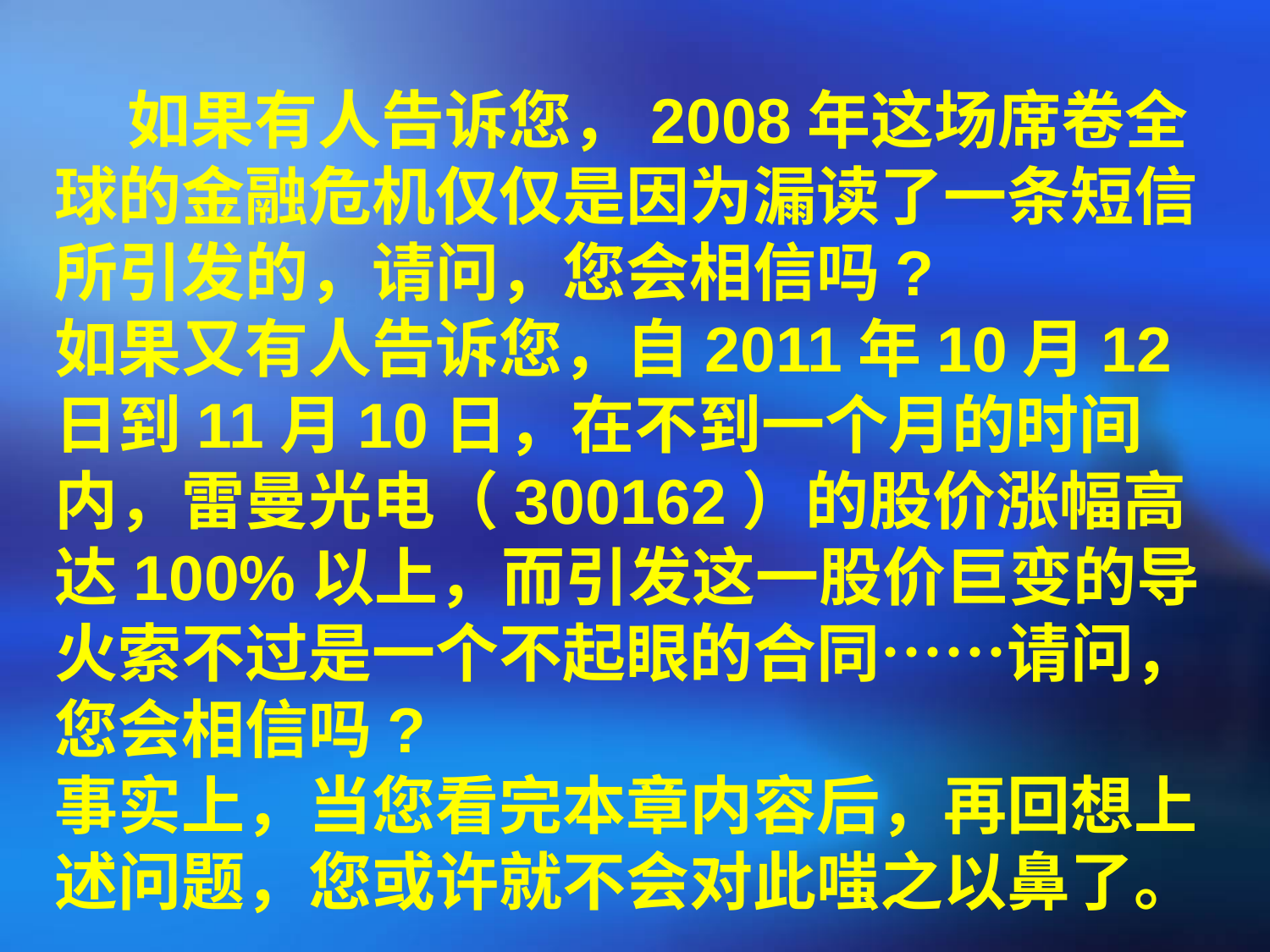

如果有人告诉您，2008年这场席卷全球的金融危机仅仅是因为漏读了一条短信所引发的，请问，您会相信吗?
如果又有人告诉您，自2011年10月12日到11月10日，在不到一个月的时间内，雷曼光电（300162）的股价涨幅高达100%以上，而引发这一股价巨变的导火索不过是一个不起眼的合同……请问，您会相信吗?
事实上，当您看完本章内容后，再回想上述问题，您或许就不会对此嗤之以鼻了。